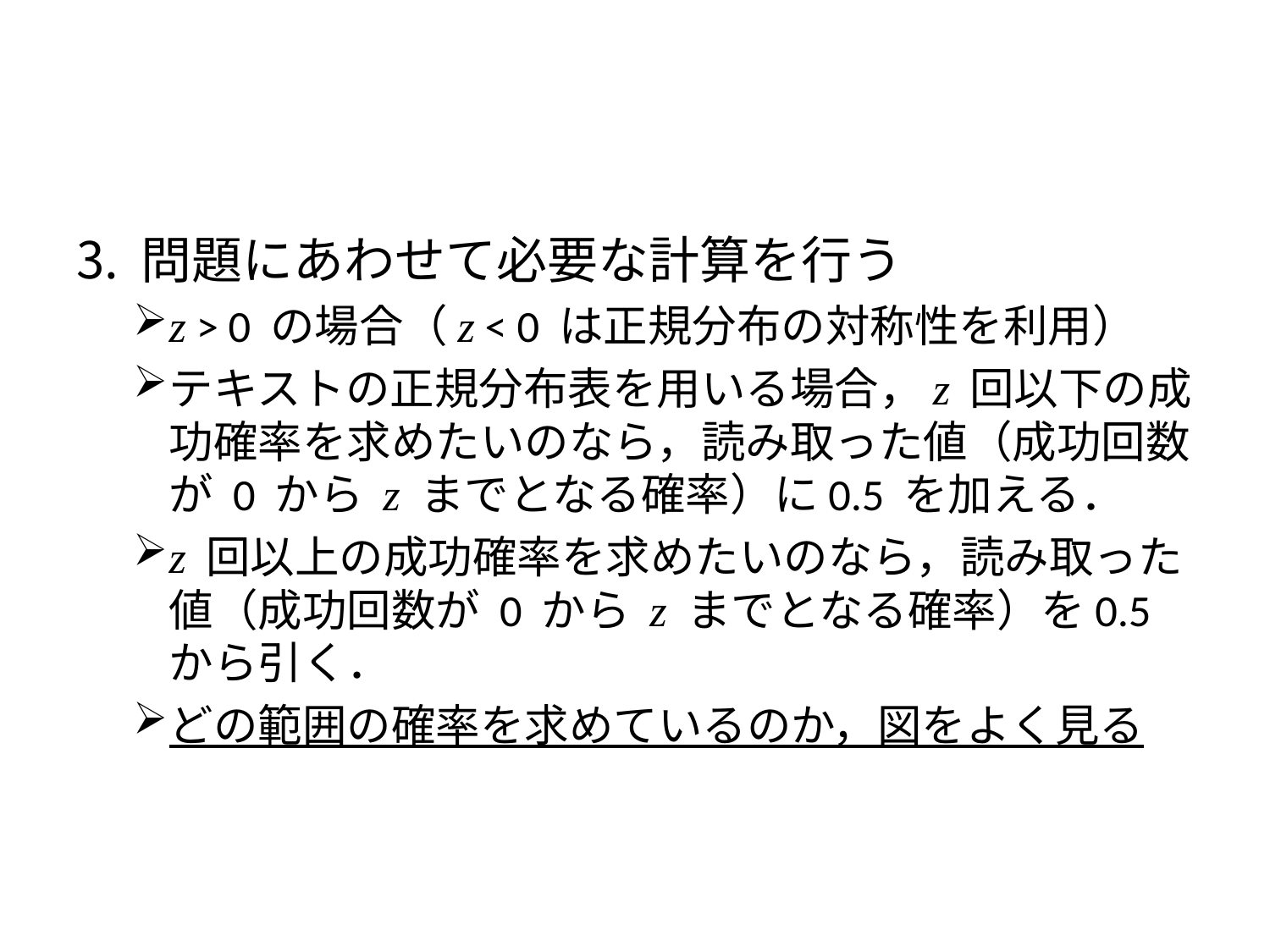

#
問題にあわせて必要な計算を行う
z > 0 の場合（z < 0 は正規分布の対称性を利用）
テキストの正規分布表を用いる場合，z 回以下の成功確率を求めたいのなら，読み取った値（成功回数が 0 から z までとなる確率）に0.5 を加える．
z 回以上の成功確率を求めたいのなら，読み取った値（成功回数が 0 から z までとなる確率）を0.5 から引く．
どの範囲の確率を求めているのか，図をよく見る